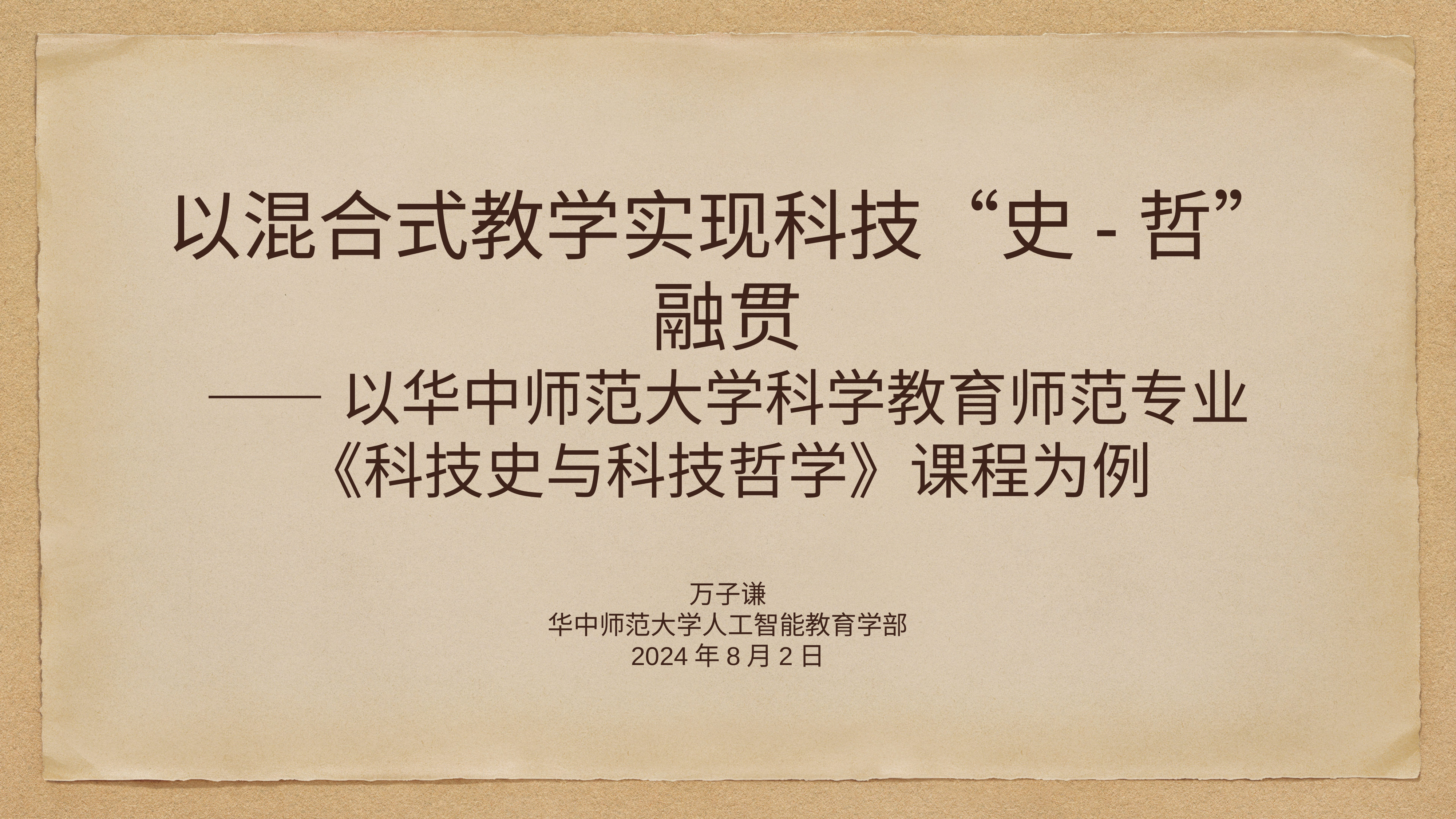

# 以混合式教学实现科技“史-哲”融贯
——以华中师范大学科学教育师范专业《科技史与科技哲学》课程为例
万子谦
华中师范大学人工智能教育学部
2024年8月2日